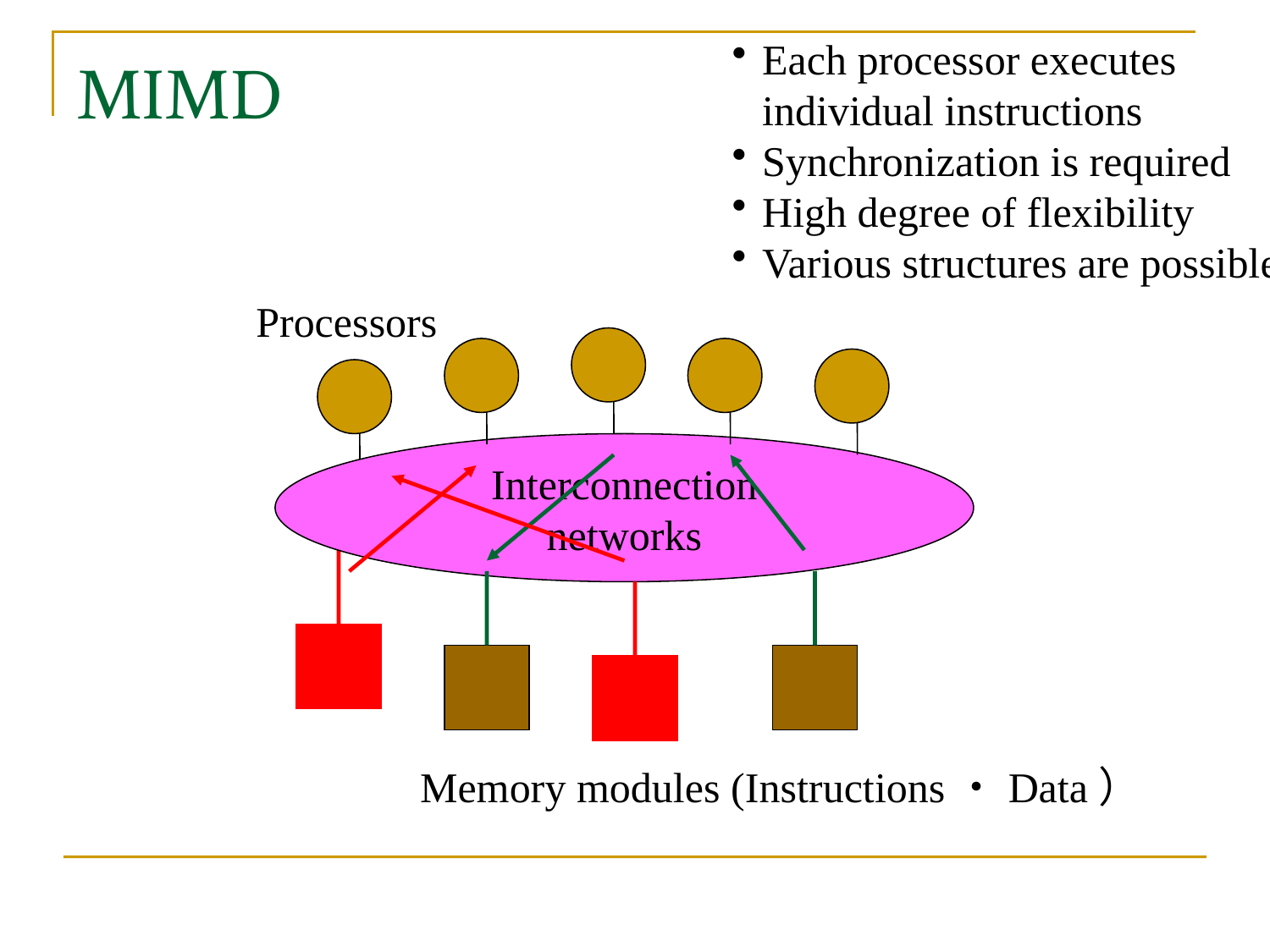

Each processor executes individual instructions
Synchronization is required
High degree of flexibility
Various structures are possible

# MIMD
Processors

Interconnection
networks

Memory modules (Instructions・Data）